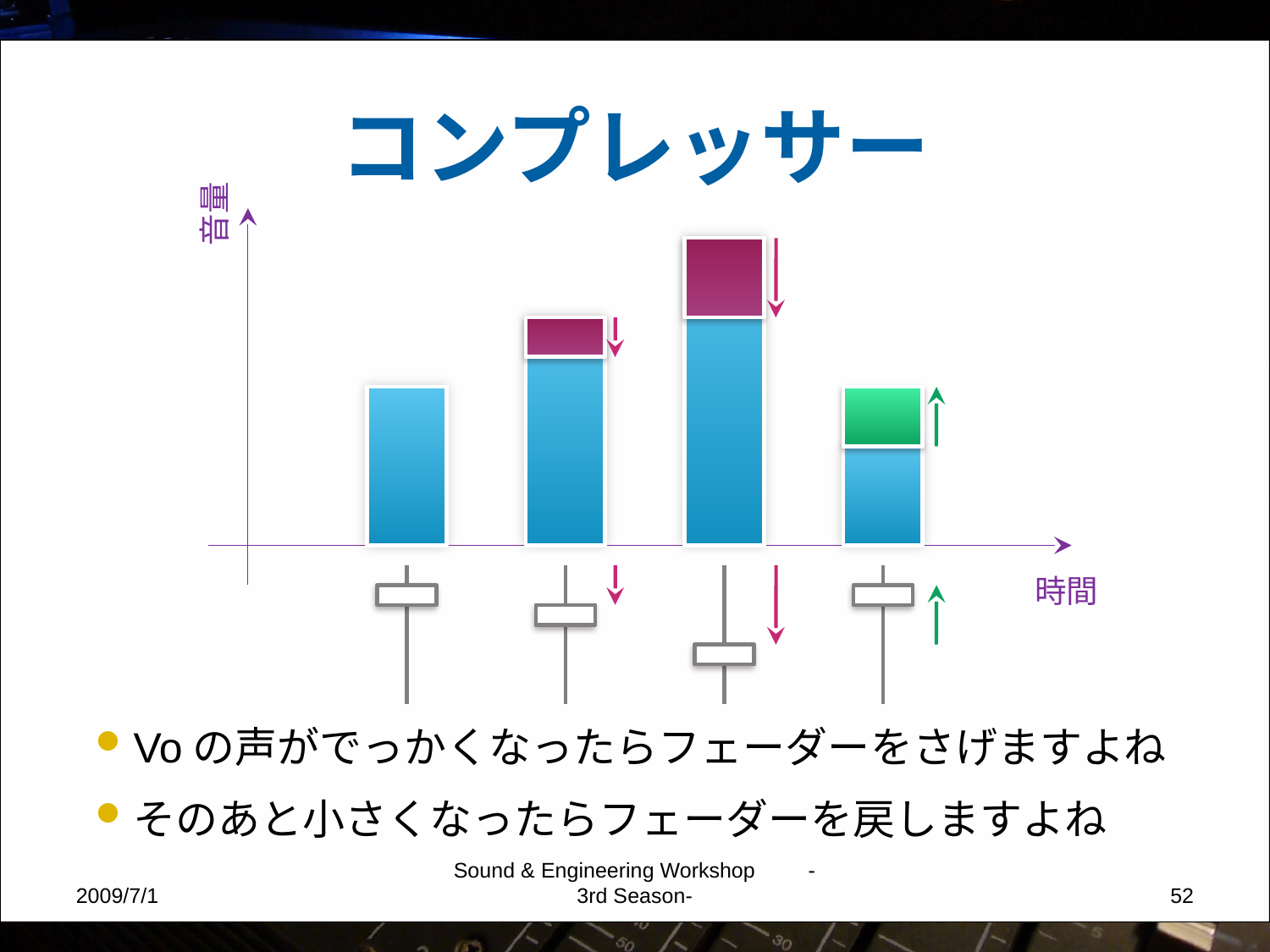

# コンプレッサー
音量

時間

Voの声がでっかくなったらフェーダーをさげますよね
そのあと小さくなったらフェーダーを戻しますよね
2009/7/1
Sound & Engineering Workshop         -3rd Season-
52